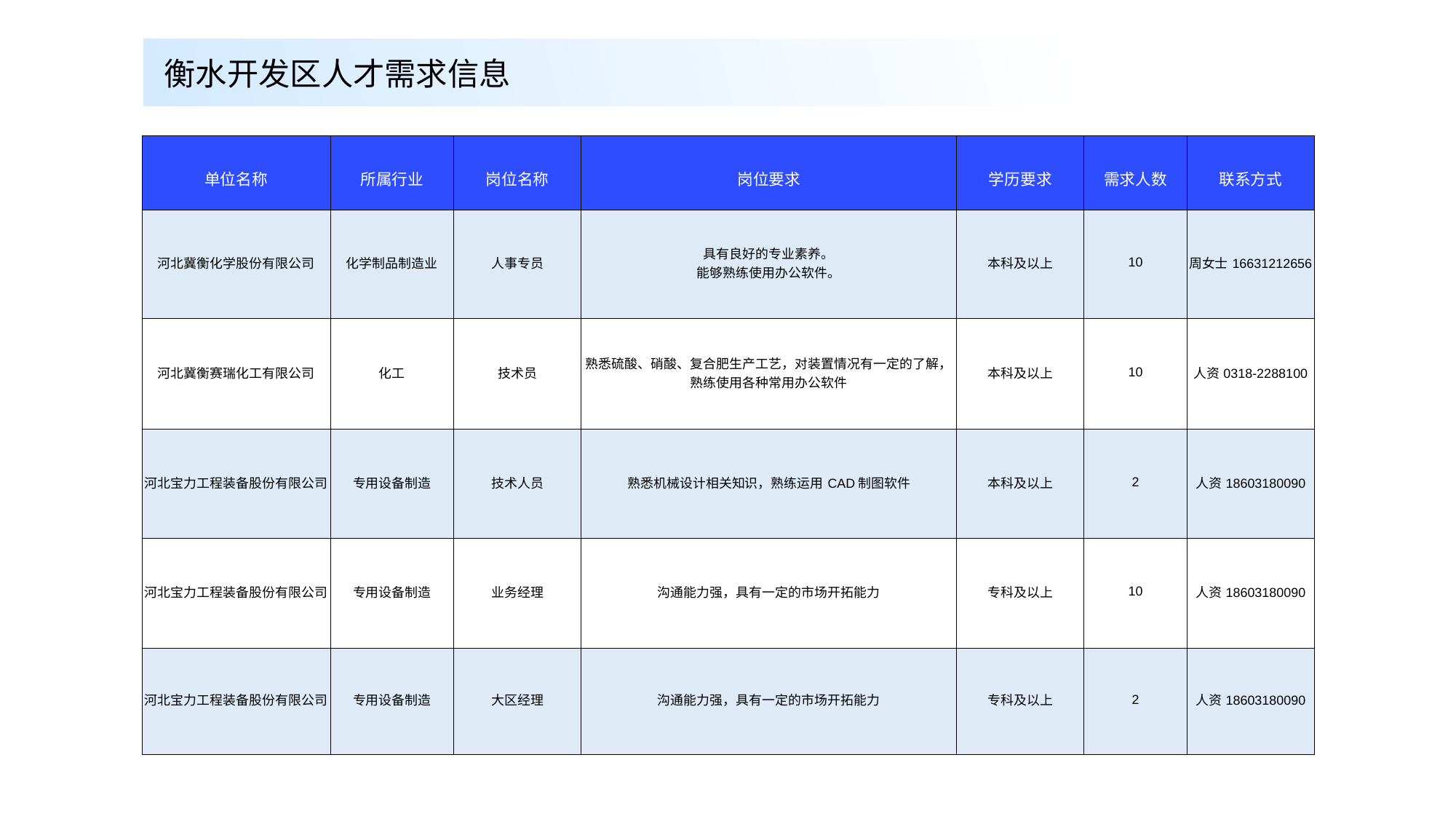

衡水开发区人才需求信息
| 单位名称 | 所属行业 | 岗位名称 | 岗位要求 | 学历要求 | 需求人数 | 联系方式 |
| --- | --- | --- | --- | --- | --- | --- |
| 河北冀衡化学股份有限公司 | 化学制品制造业 | 人事专员 | 具有良好的专业素养。 能够熟练使用办公软件。 | 本科及以上 | 10 | 周女士16631212656 |
| 河北冀衡赛瑞化工有限公司 | 化工 | 技术员 | 熟悉硫酸、硝酸、复合肥生产工艺，对装置情况有一定的了解，熟练使用各种常用办公软件 | 本科及以上 | 10 | 人资0318-2288100 |
| 河北宝力工程装备股份有限公司 | 专用设备制造 | 技术人员 | 熟悉机械设计相关知识，熟练运用CAD制图软件 | 本科及以上 | 2 | 人资18603180090 |
| 河北宝力工程装备股份有限公司 | 专用设备制造 | 业务经理 | 沟通能力强，具有一定的市场开拓能力 | 专科及以上 | 10 | 人资18603180090 |
| 河北宝力工程装备股份有限公司 | 专用设备制造 | 大区经理 | 沟通能力强，具有一定的市场开拓能力 | 专科及以上 | 2 | 人资18603180090 |
4